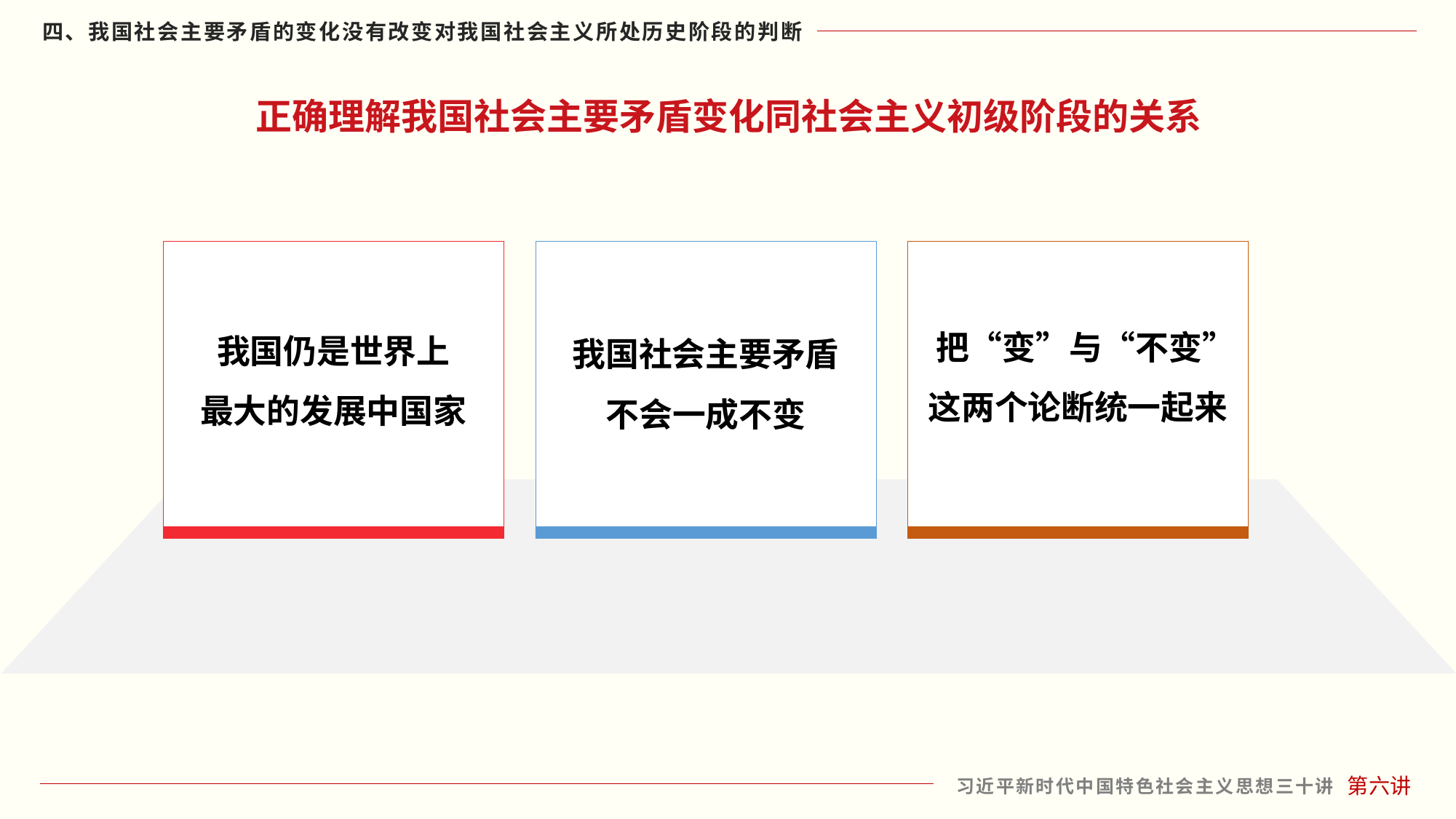

正确理解我国社会主要矛盾变化同社会主义初级阶段的关系

 把“变”与“不变”
这两个论断统一起来
我国仍是世界上
最大的发展中国家
我国社会主要矛盾
不会一成不变